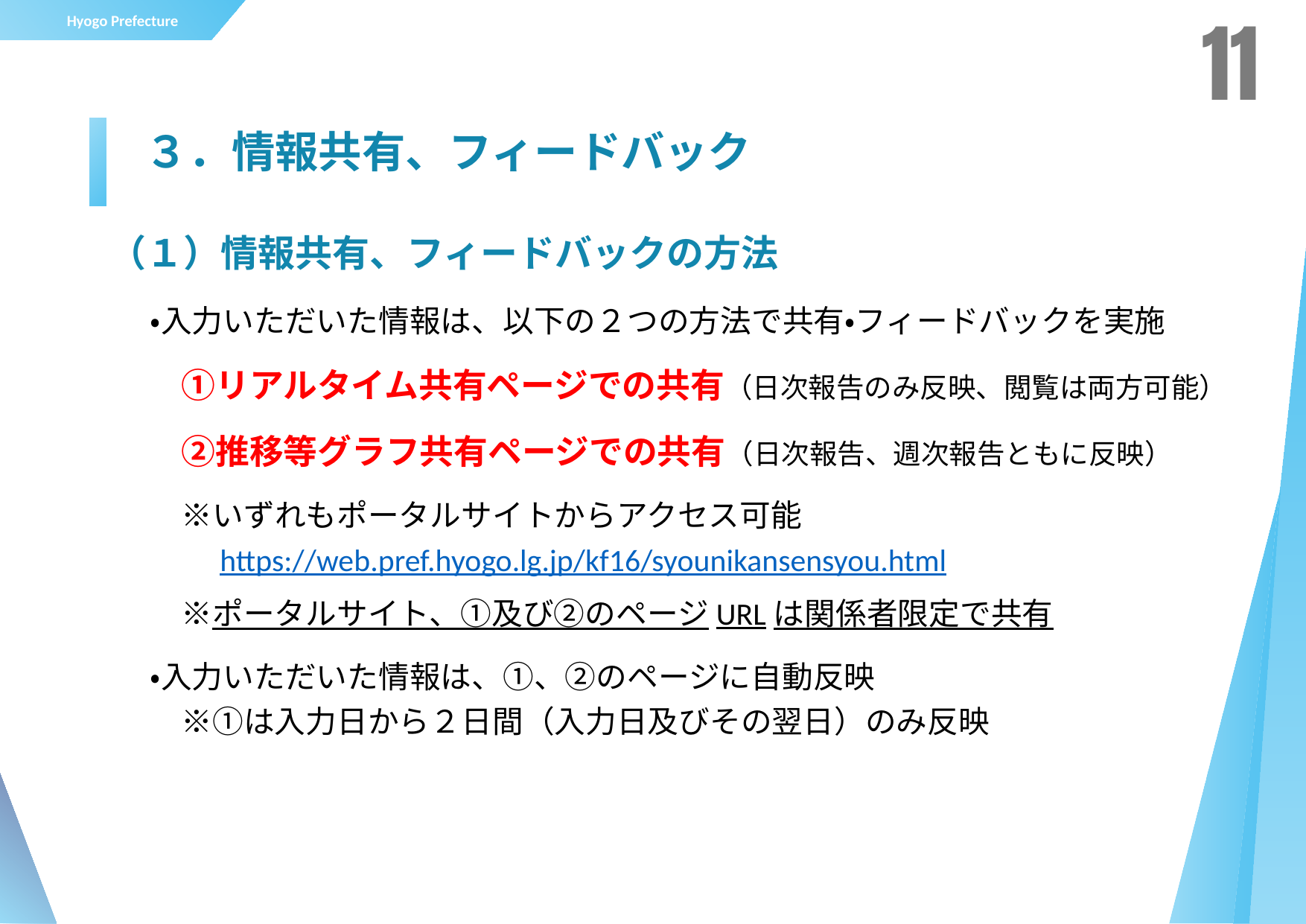

11

# ３．情報共有、フィードバック
（１）情報共有、フィードバックの方法
・入力いただいた情報は、以下の２つの方法で共有・フィードバックを実施
　①リアルタイム共有ページでの共有（日次報告のみ反映、閲覧は両方可能）
　②推移等グラフ共有ページでの共有（日次報告、週次報告ともに反映）
　※いずれもポータルサイトからアクセス可能
　　https://web.pref.hyogo.lg.jp/kf16/syounikansensyou.html
　※ポータルサイト、①及び②のページURLは関係者限定で共有
・入力いただいた情報は、①、②のページに自動反映
　※①は入力日から２日間（入力日及びその翌日）のみ反映